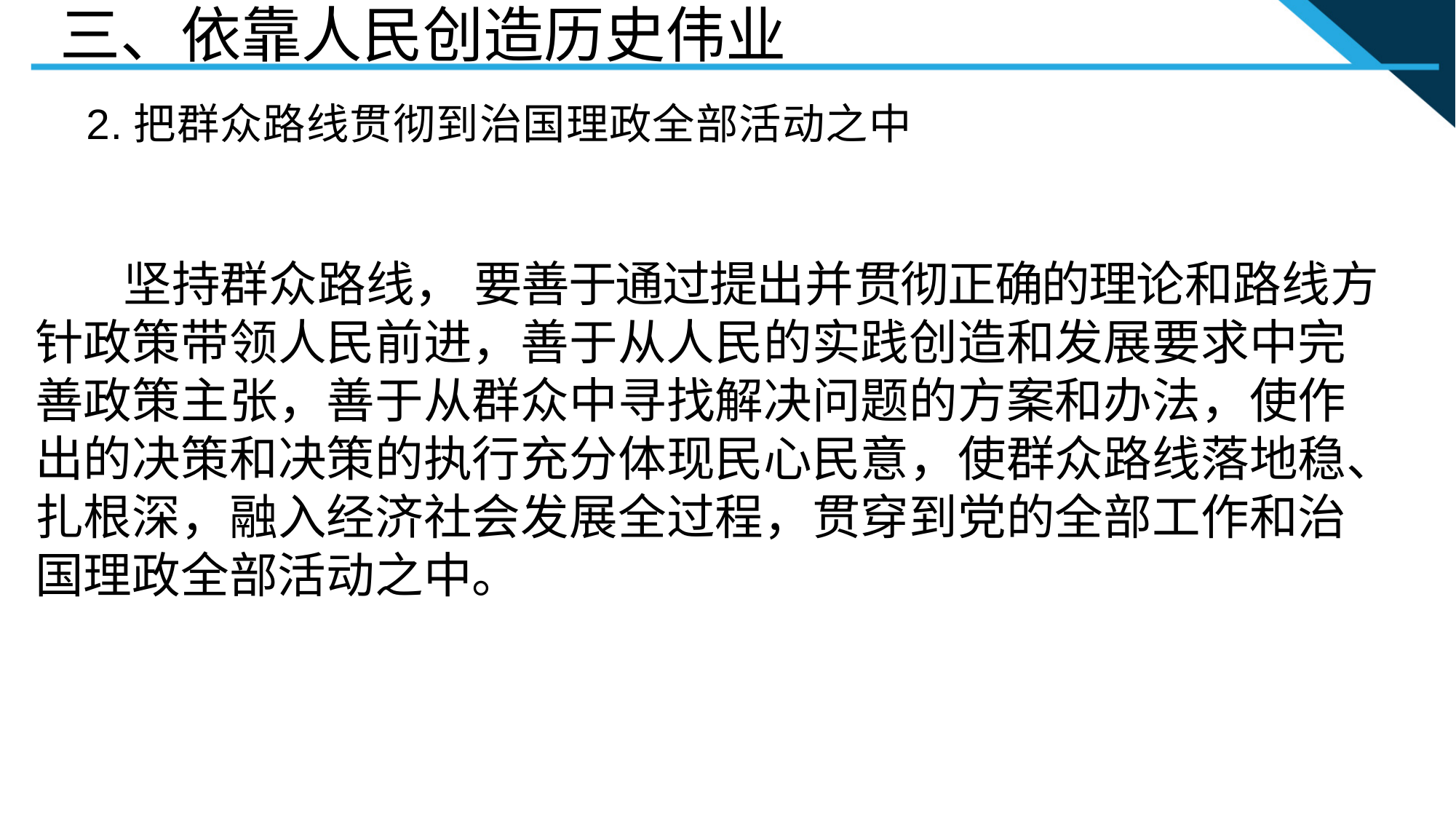

三、依靠人民创造历史伟业
    2.把群众路线贯彻到治国理政全部活动之中
       坚持群众路线， 要善于通过提出并贯彻正确的理论和路线方针政策带领人民前进，善于从人民的实践创造和发展要求中完善政策主张，善于从群众中寻找解决问题的方案和办法，使作出的决策和决策的执行充分体现民心民意，使群众路线落地稳、扎根深，融入经济社会发展全过程，贯穿到党的全部工作和治国理政全部活动之中。